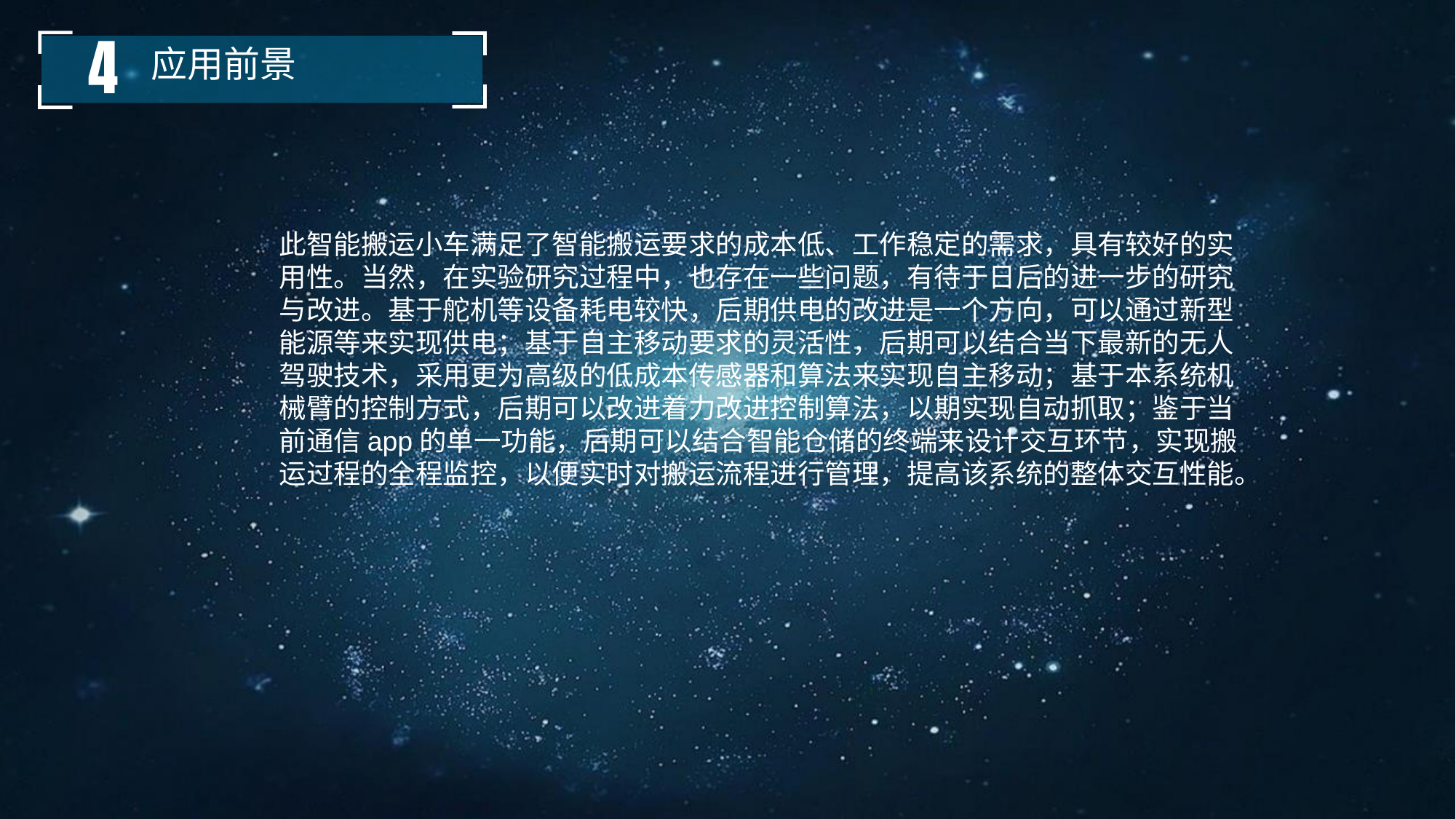

此智能搬运小车满足了智能搬运要求的成本低、工作稳定的需求，具有较好的实用性。当然，在实验研究过程中，也存在一些问题，有待于日后的进一步的研究与改进。基于舵机等设备耗电较快，后期供电的改进是一个方向，可以通过新型能源等来实现供电；基于自主移动要求的灵活性，后期可以结合当下最新的无人驾驶技术，采用更为高级的低成本传感器和算法来实现自主移动；基于本系统机械臂的控制方式，后期可以改进着力改进控制算法，以期实现自动抓取；鉴于当前通信app的单一功能，后期可以结合智能仓储的终端来设计交互环节，实现搬运过程的全程监控，以便实时对搬运流程进行管理，提高该系统的整体交互性能。